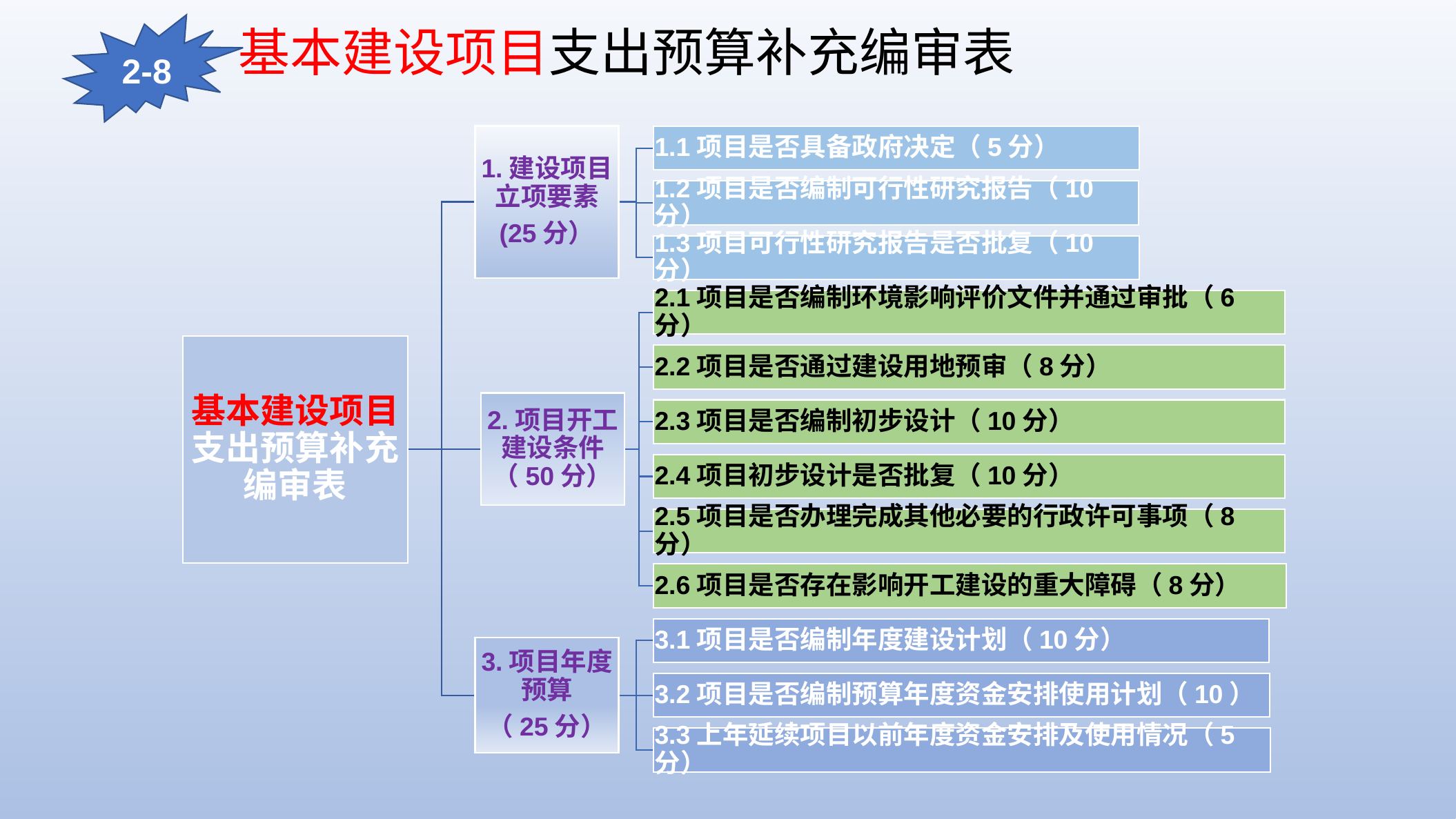

2-8
# 基本建设项目支出预算补充编审表

基本建设项目支出预算补充编审表
1.建设项目立项要素
(25分）
1.1项目是否具备政府决定（5分）
1.2项目是否编制可行性研究报告（10分）
1.3项目可行性研究报告是否批复（10分）
2.项目开工建设条件（50分）
2.1项目是否编制环境影响评价文件并通过审批（6分）
2.2项目是否通过建设用地预审（8分）
2.3项目是否编制初步设计（10分）
2.4项目初步设计是否批复（10分）
2.5项目是否办理完成其他必要的行政许可事项（8分）
2.6项目是否存在影响开工建设的重大障碍（8分）
3.项目年度预算
（25分）
3.1项目是否编制年度建设计划（10分）
3.2项目是否编制预算年度资金安排使用计划（10）
3.3上年延续项目以前年度资金安排及使用情况（5分）